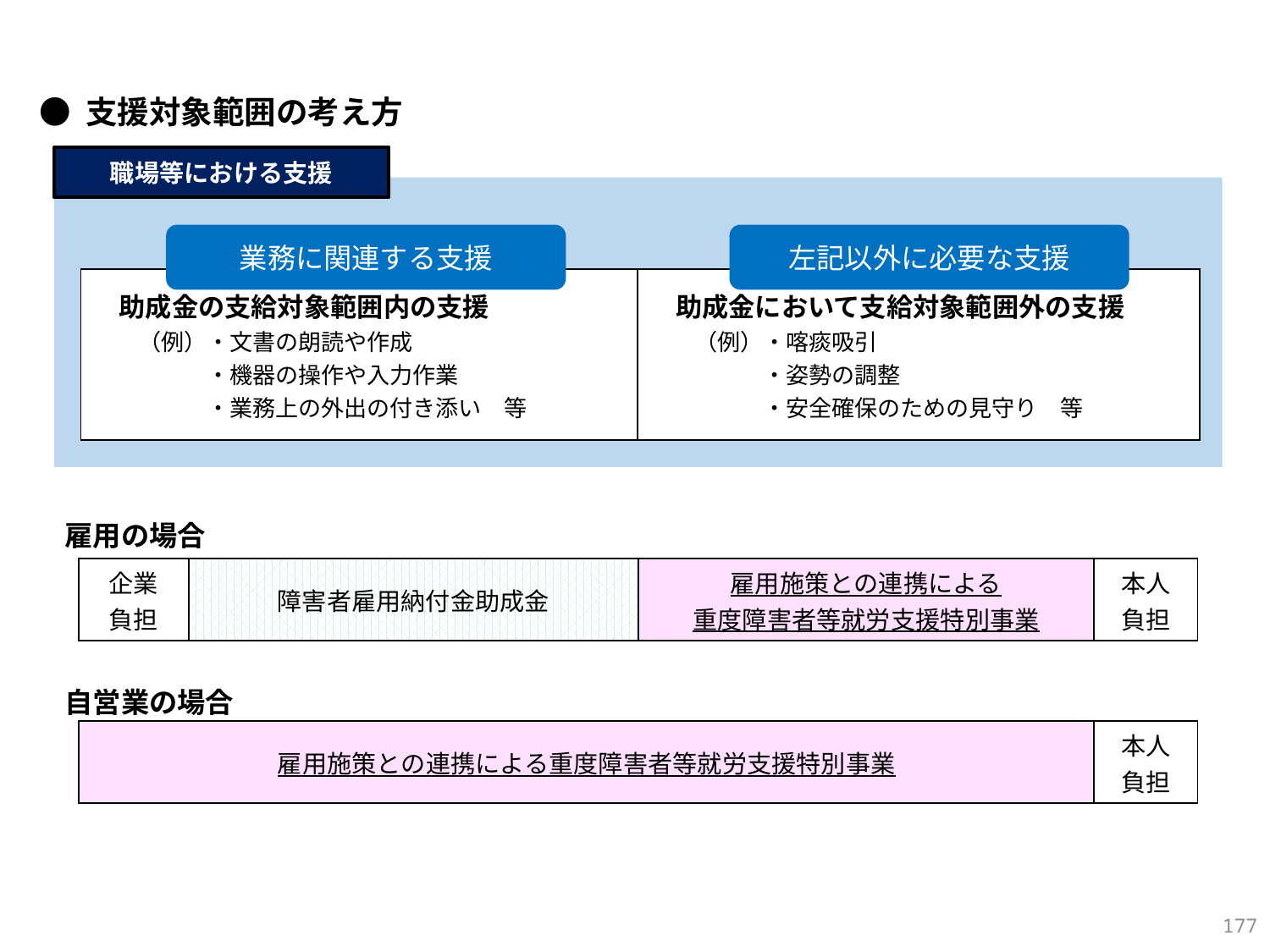

● 支援対象範囲の考え方
職場等における支援

業務に関連する支援
左記以外に必要な支援
| 助成金の支給対象範囲内の支援 　　（例）・文書の朗読や作成 　　　　　・機器の操作や入力作業 　　　　　・業務上の外出の付き添い　等 | 助成金において支給対象範囲外の支援 　　（例）・喀痰吸引 　　　　　・姿勢の調整 　　　　　・安全確保のための見守り　等 |
| --- | --- |
雇用の場合
| 企業 負担 | 障害者雇用納付金助成金 | 雇用施策との連携による 重度障害者等就労支援特別事業 | 本人 負担 |
| --- | --- | --- | --- |
自営業の場合
| 雇用施策との連携による重度障害者等就労支援特別事業 | 本人 負担 |
| --- | --- |
177